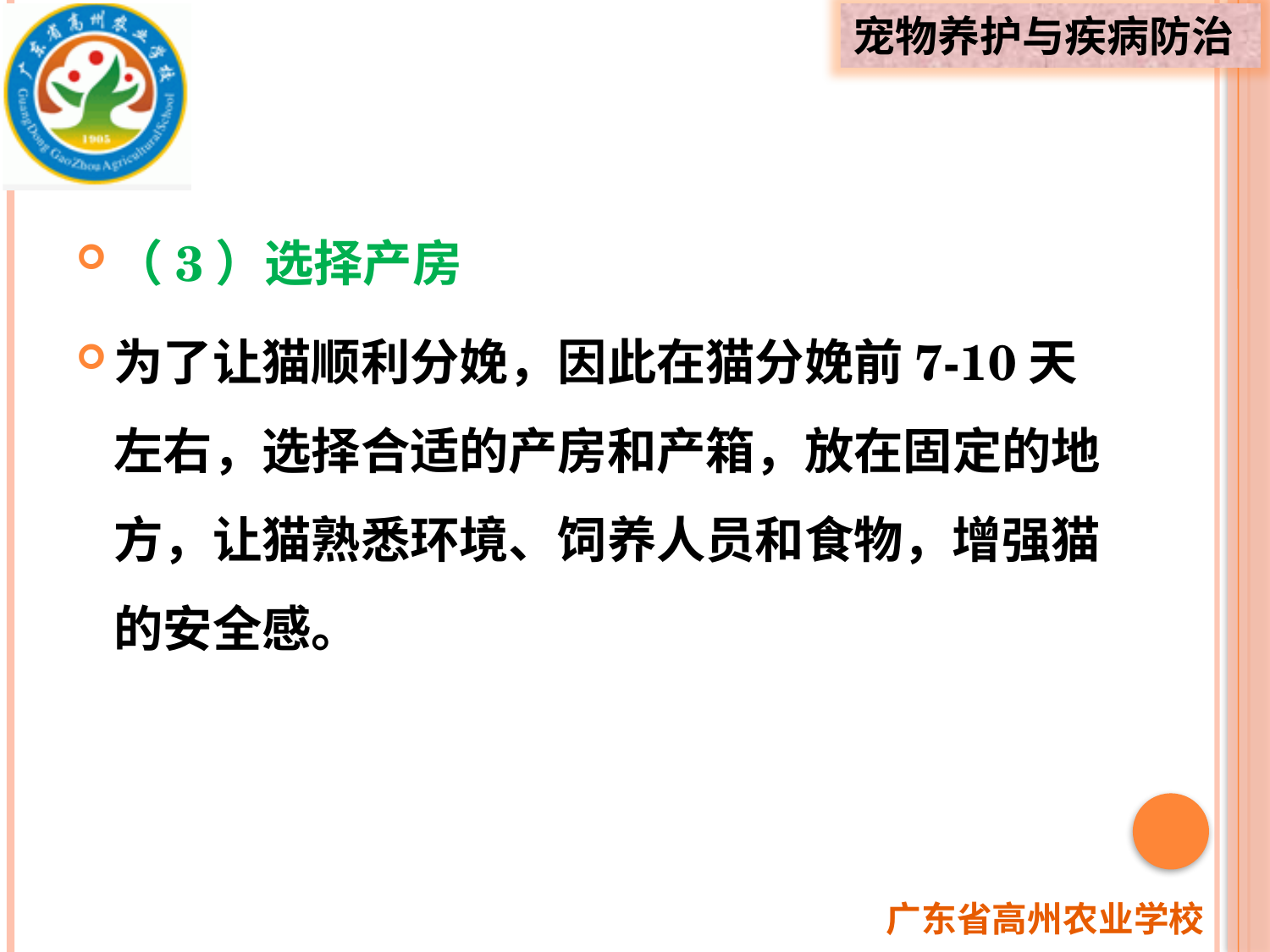

（3）选择产房
为了让猫顺利分娩，因此在猫分娩前7-10天左右，选择合适的产房和产箱，放在固定的地方，让猫熟悉环境、饲养人员和食物，增强猫的安全感。